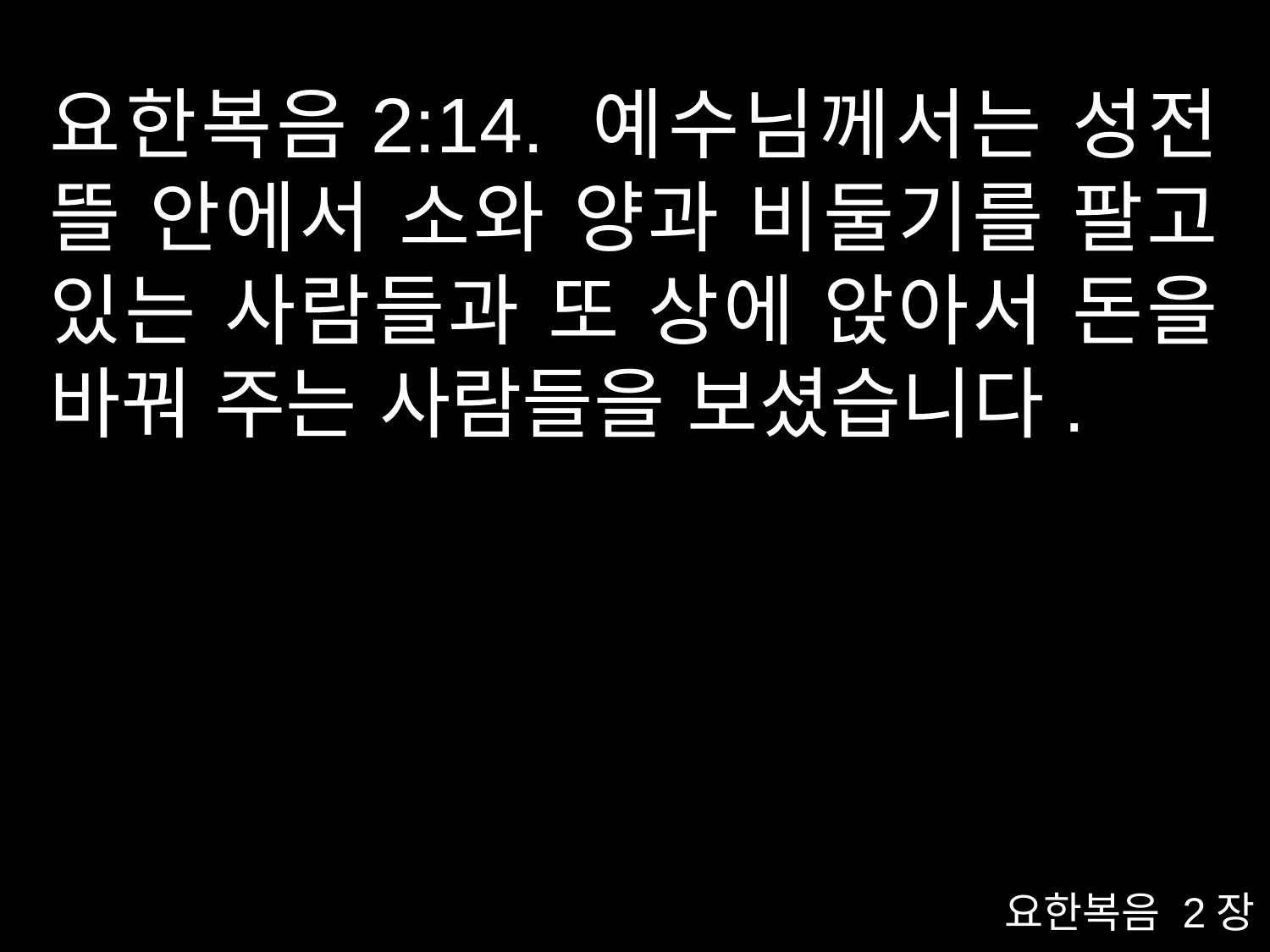

# 요한복음2:14. 예수님께서는 성전 뜰 안에서 소와 양과 비둘기를 팔고 있는 사람들과 또 상에 앉아서 돈을 바꿔 주는 사람들을 보셨습니다.
요한복음 2장